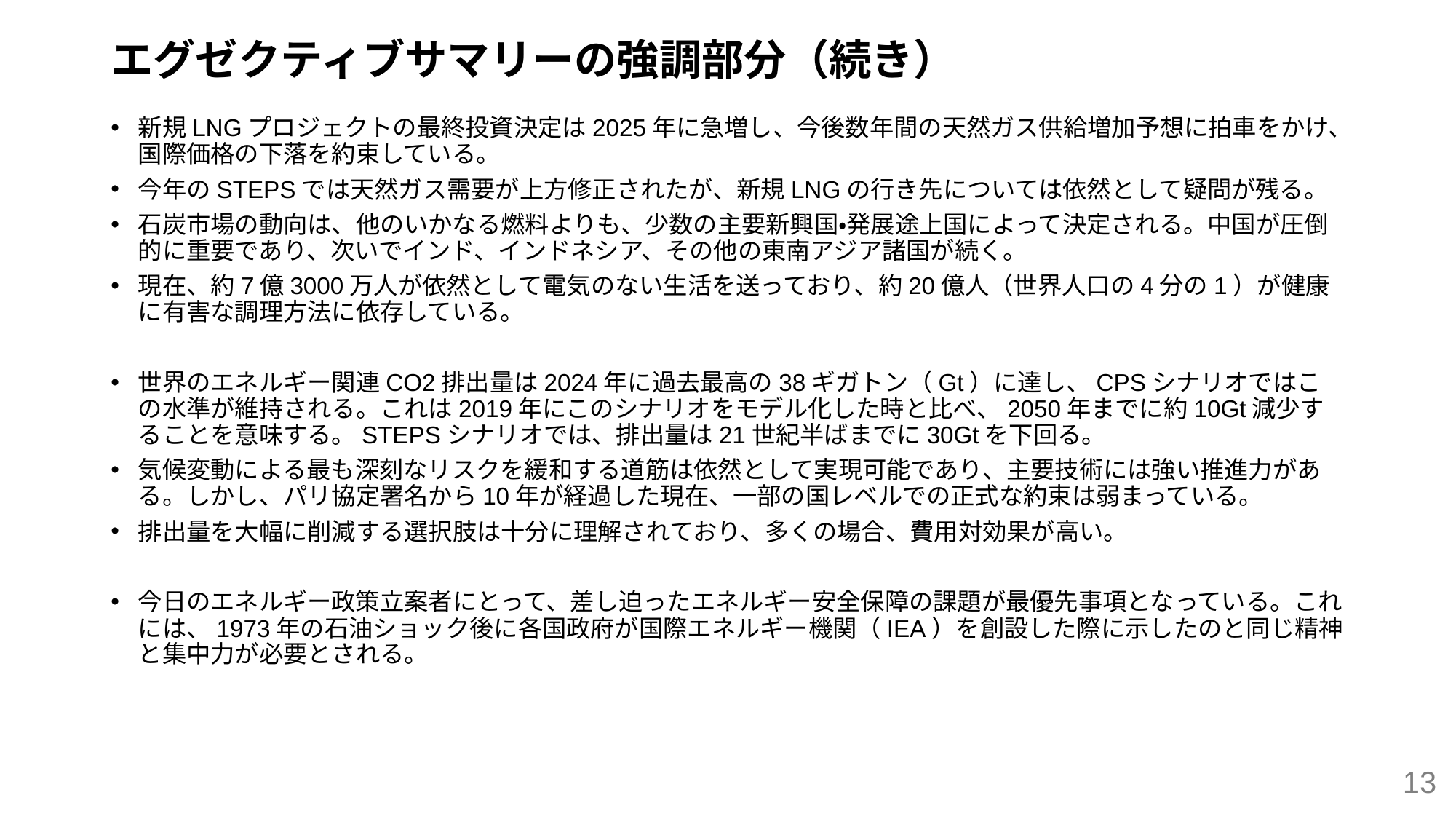

# エグゼクティブサマリーの強調部分（続き）
新規LNGプロジェクトの最終投資決定は2025年に急増し、今後数年間の天然ガス供給増加予想に拍車をかけ、国際価格の下落を約束している。
今年のSTEPSでは天然ガス需要が上方修正されたが、新規LNGの行き先については依然として疑問が残る。
石炭市場の動向は、他のいかなる燃料よりも、少数の主要新興国・発展途上国によって決定される。中国が圧倒的に重要であり、次いでインド、インドネシア、その他の東南アジア諸国が続く。
現在、約7億3000万人が依然として電気のない生活を送っており、約20億人（世界人口の4分の1）が健康に有害な調理方法に依存している。

世界のエネルギー関連CO2排出量は2024年に過去最高の38ギガトン（Gt）に達し、CPSシナリオではこの水準が維持される。これは2019年にこのシナリオをモデル化した時と比べ、2050年までに約10Gt減少することを意味する。STEPSシナリオでは、排出量は21世紀半ばまでに30Gtを下回る。
気候変動による最も深刻なリスクを緩和する道筋は依然として実現可能であり、主要技術には強い推進力がある。しかし、パリ協定署名から10年が経過した現在、一部の国レベルでの正式な約束は弱まっている。
排出量を大幅に削減する選択肢は十分に理解されており、多くの場合、費用対効果が高い。

今日のエネルギー政策立案者にとって、差し迫ったエネルギー安全保障の課題が最優先事項となっている。これには、1973年の石油ショック後に各国政府が国際エネルギー機関（IEA）を創設した際に示したのと同じ精神と集中力が必要とされる。
13